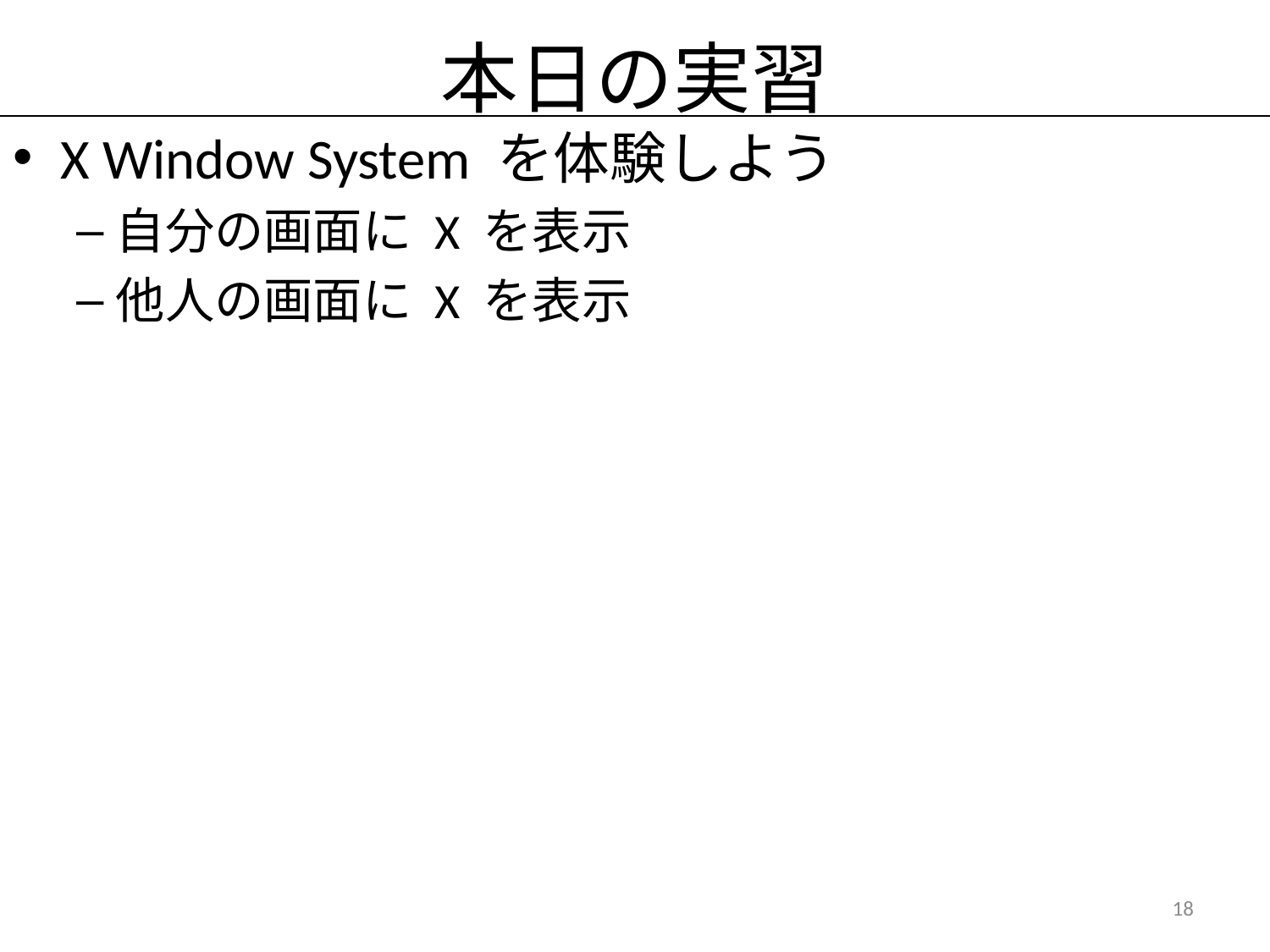

# 本日の実習
X Window System を体験しよう
自分の画面に X を表示
他人の画面に X を表示
18